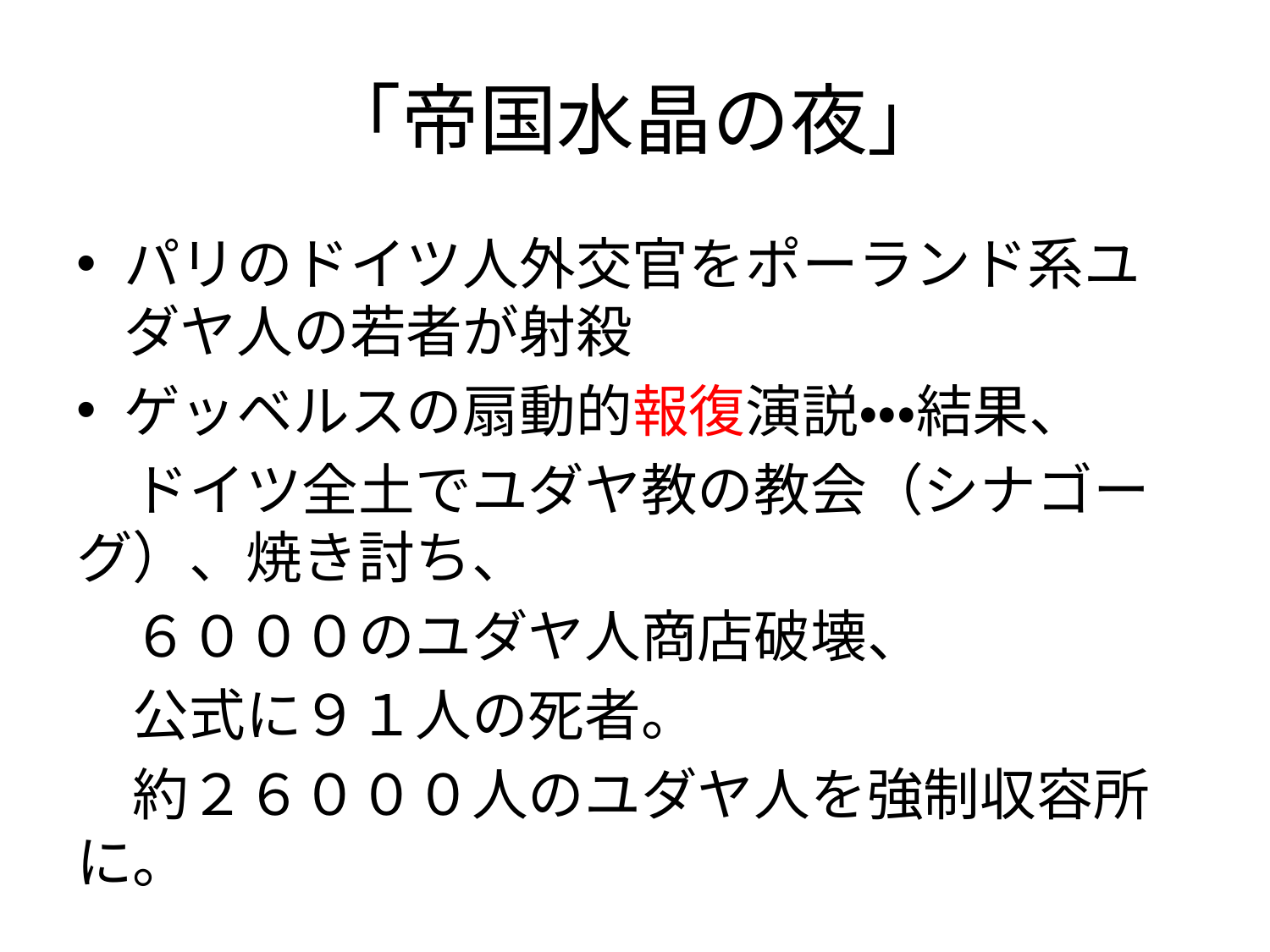

# 「帝国水晶の夜」
パリのドイツ人外交官をポーランド系ユダヤ人の若者が射殺
ゲッベルスの扇動的報復演説・・・結果、
　ドイツ全土でユダヤ教の教会（シナゴーグ）、焼き討ち、
　６０００のユダヤ人商店破壊、
　公式に９１人の死者。
　約２６０００人のユダヤ人を強制収容所に。